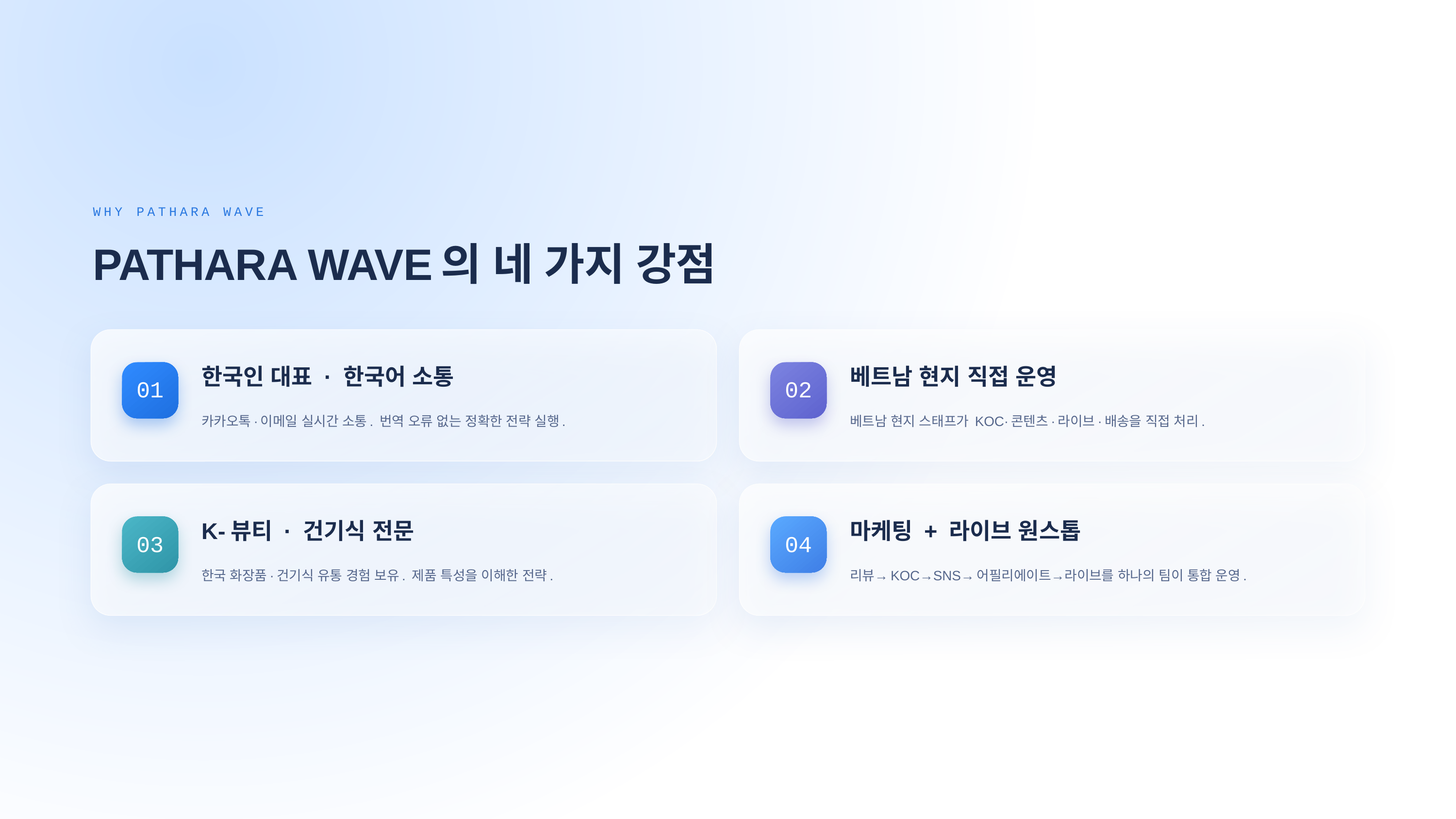

WHY PATHARA WAVE
PATHARA WAVE의 네 가지 강점

01

한국인 대표 · 한국어 소통
02

베트남 현지 직접 운영
카카오톡·이메일 실시간 소통. 번역 오류 없는 정확한 전략 실행.
베트남 현지 스태프가 KOC·콘텐츠·라이브·배송을 직접 처리.

03

K-뷰티 · 건기식 전문
04

마케팅 + 라이브 원스톱
한국 화장품·건기식 유통 경험 보유. 제품 특성을 이해한 전략.
리뷰→KOC→SNS→어필리에이트→라이브를 하나의 팀이 통합 운영.